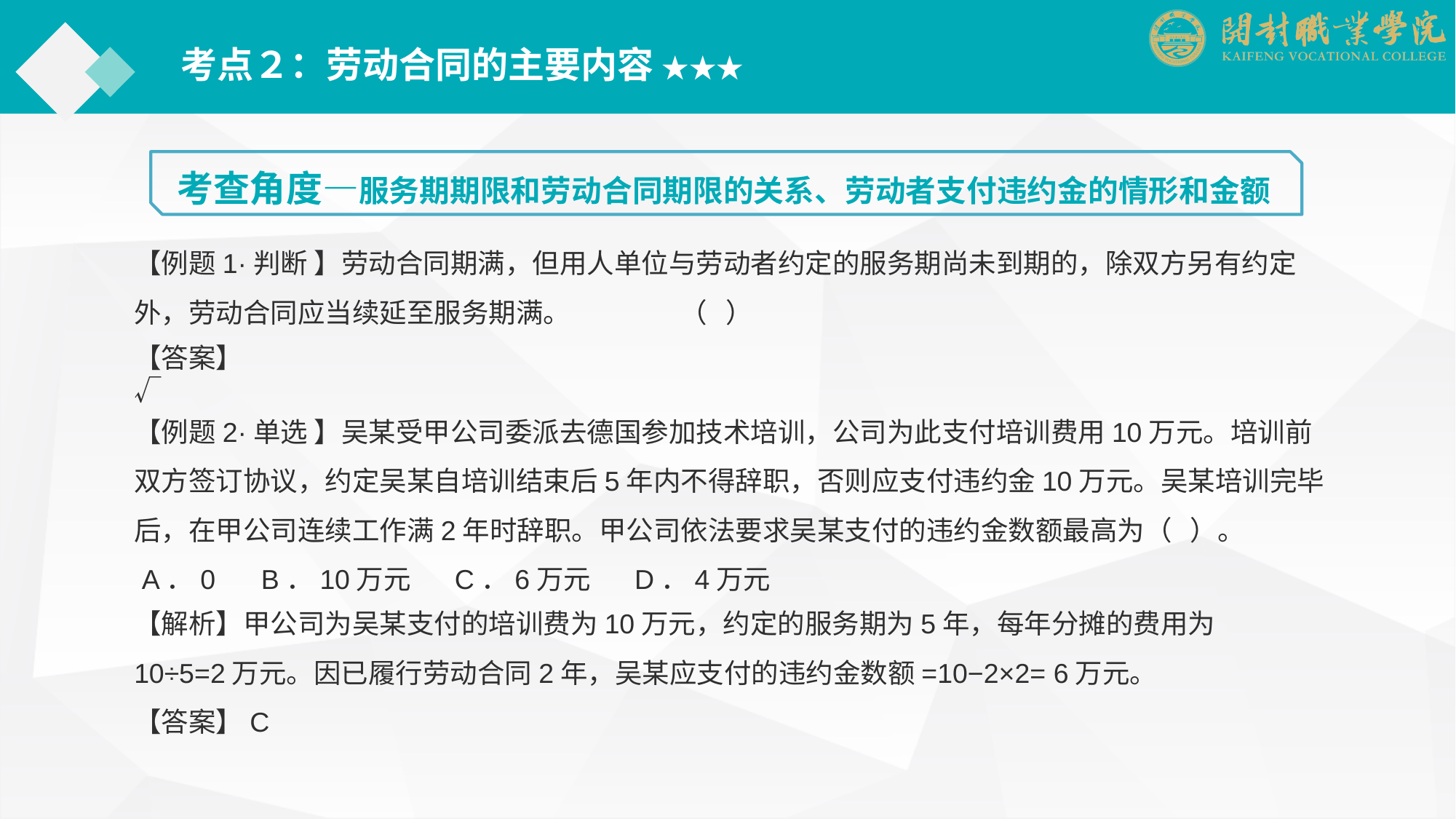

考点２：劳动合同的主要内容 ★★★
考查角度—服务期期限和劳动合同期限的关系、劳动者支付违约金的情形和金额

【例题1·判断 】劳动合同期满，但用人单位与劳动者约定的服务期尚未到期的，除双方另有约定外，劳动合同应当续延至服务期满。	（   ）
【答案】√
【例题2·单选 】吴某受甲公司委派去德国参加技术培训，公司为此支付培训费用10万元。培训前双方签订协议，约定吴某自培训结束后5年内不得辞职，否则应支付违约金10万元。吴某培训完毕后，在甲公司连续工作满2年时辞职。甲公司依法要求吴某支付的违约金数额最高为（   ）。
 A．0      B．10万元      C．6万元      D．4万元
【解析】甲公司为吴某支付的培训费为10万元，约定的服务期为5年，每年分摊的费用为10÷5=2万元。因已履行劳动合同2年，吴某应支付的违约金数额=10−2×2= 6万元。
【答案】C